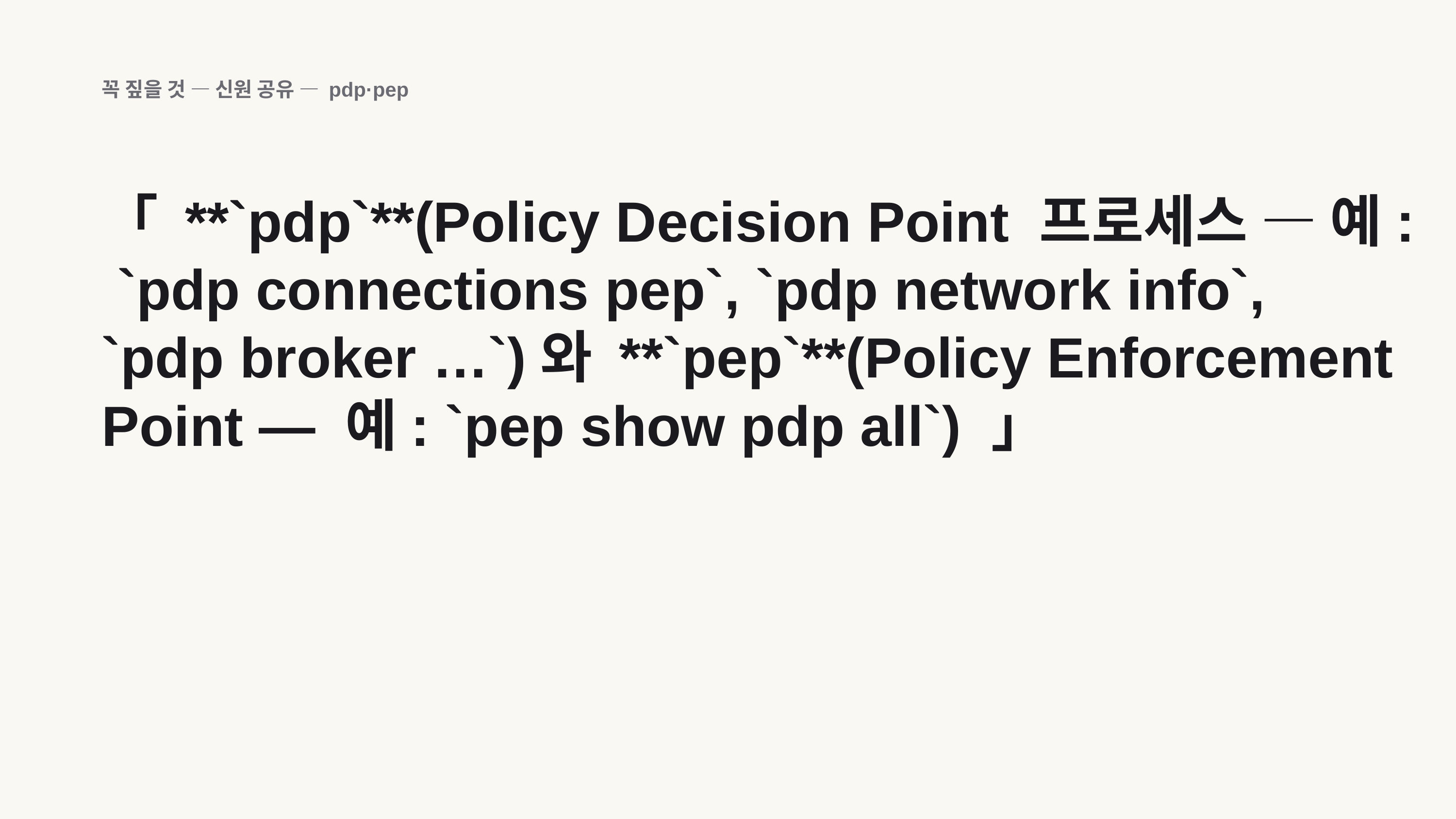

꼭 짚을 것 — 신원 공유 — pdp·pep
「 **`pdp`**(Policy Decision Point 프로세스 — 예: `pdp connections pep`, `pdp network info`, `pdp broker …`)와 **`pep`**(Policy Enforcement Point — 예: `pep show pdp all`) 」